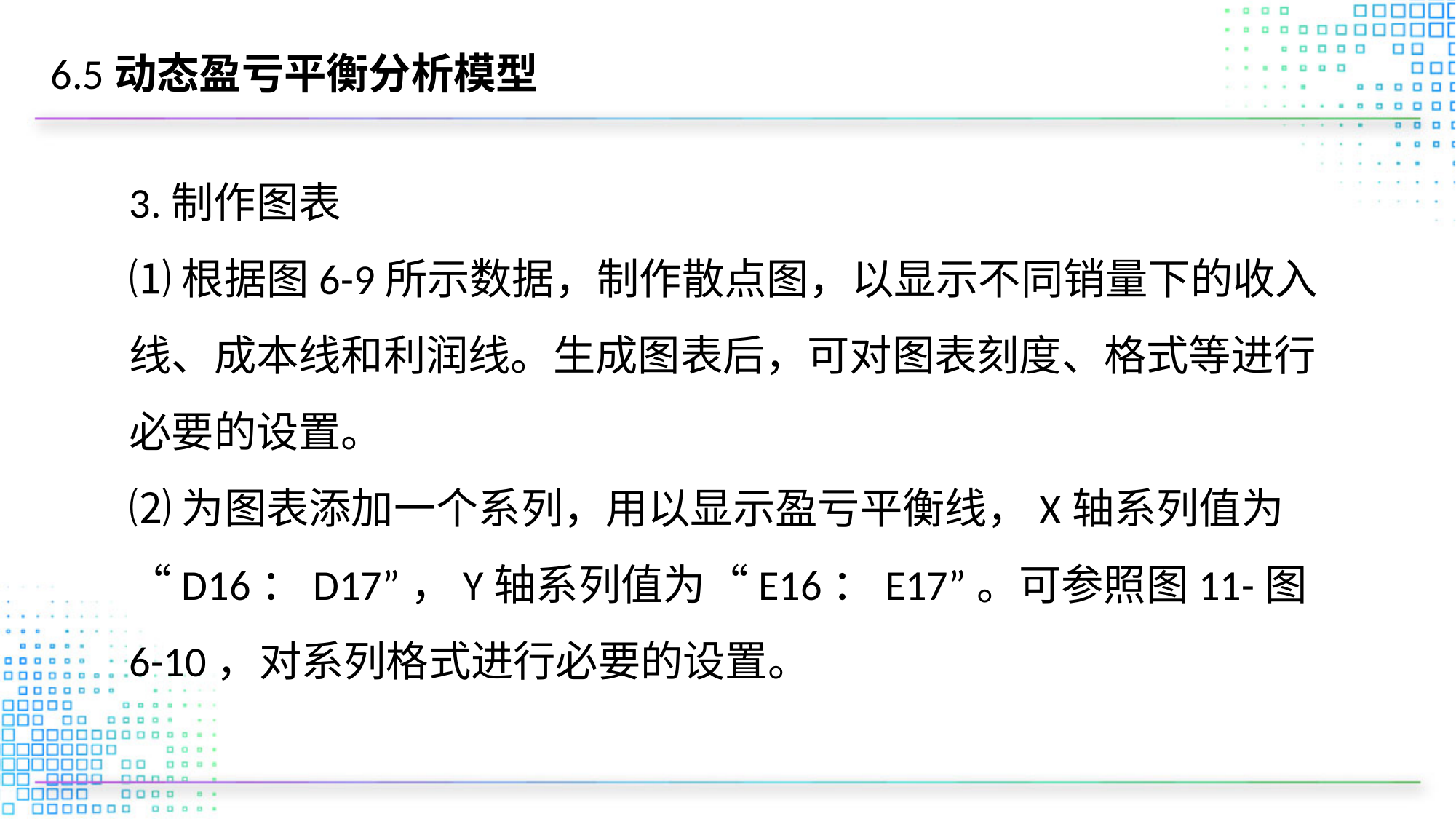

# 6.5动态盈亏平衡分析模型
3.制作图表
⑴根据图6-9所示数据，制作散点图，以显示不同销量下的收入线、成本线和利润线。生成图表后，可对图表刻度、格式等进行必要的设置。
⑵为图表添加一个系列，用以显示盈亏平衡线，X轴系列值为“D16：D17”，Y轴系列值为“E16：E17”。可参照图11-图6-10，对系列格式进行必要的设置。